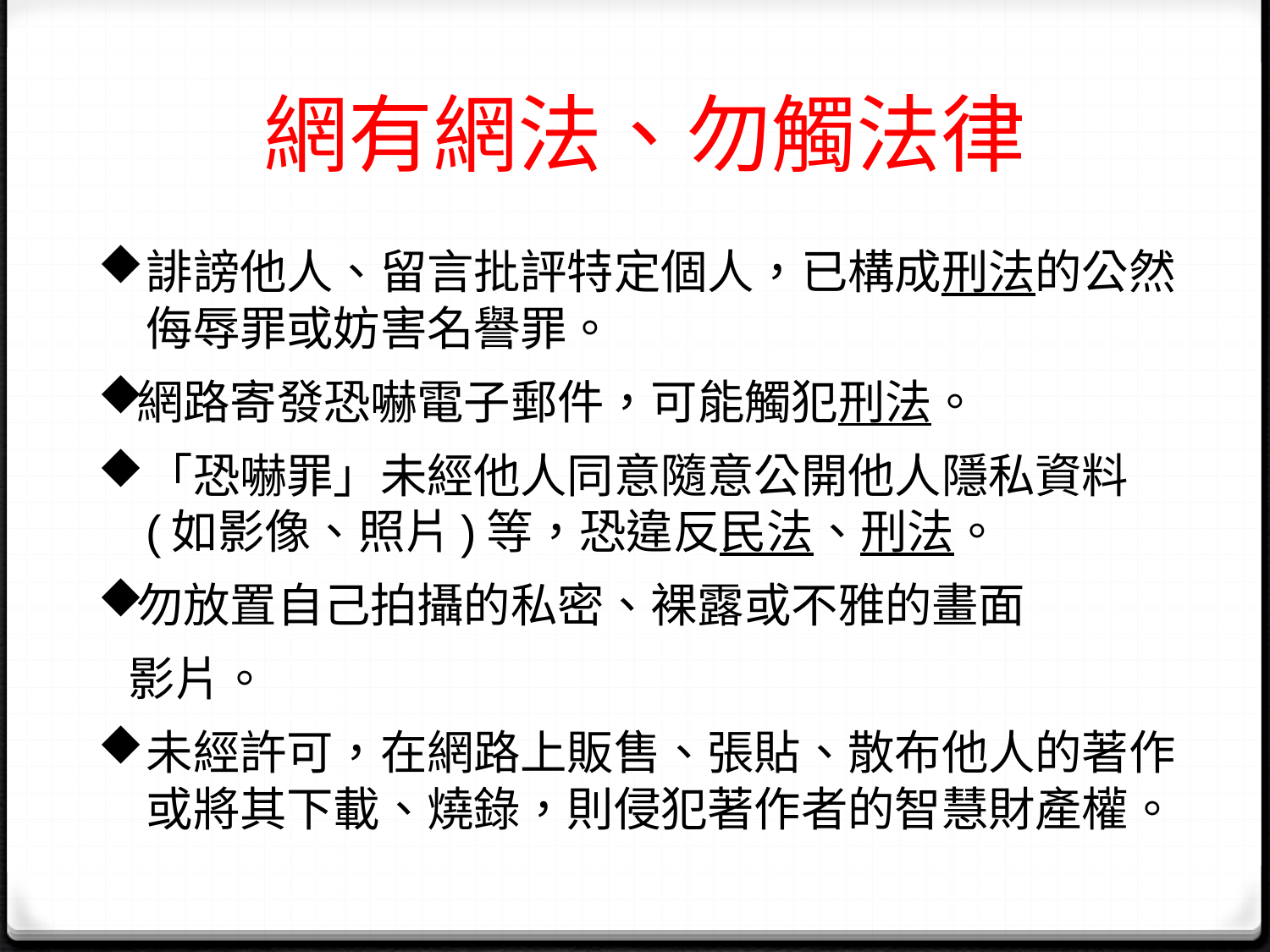

# 網有網法、勿觸法律
誹謗他人、留言批評特定個人，已構成刑法的公然侮辱罪或妨害名譽罪。
網路寄發恐嚇電子郵件，可能觸犯刑法。
「恐嚇罪」未經他人同意隨意公開他人隱私資料(如影像、照片)等，恐違反民法、刑法。
勿放置自己拍攝的私密、裸露或不雅的畫面
  影片。
未經許可，在網路上販售、張貼、散布他人的著作或將其下載、燒錄，則侵犯著作者的智慧財產權。